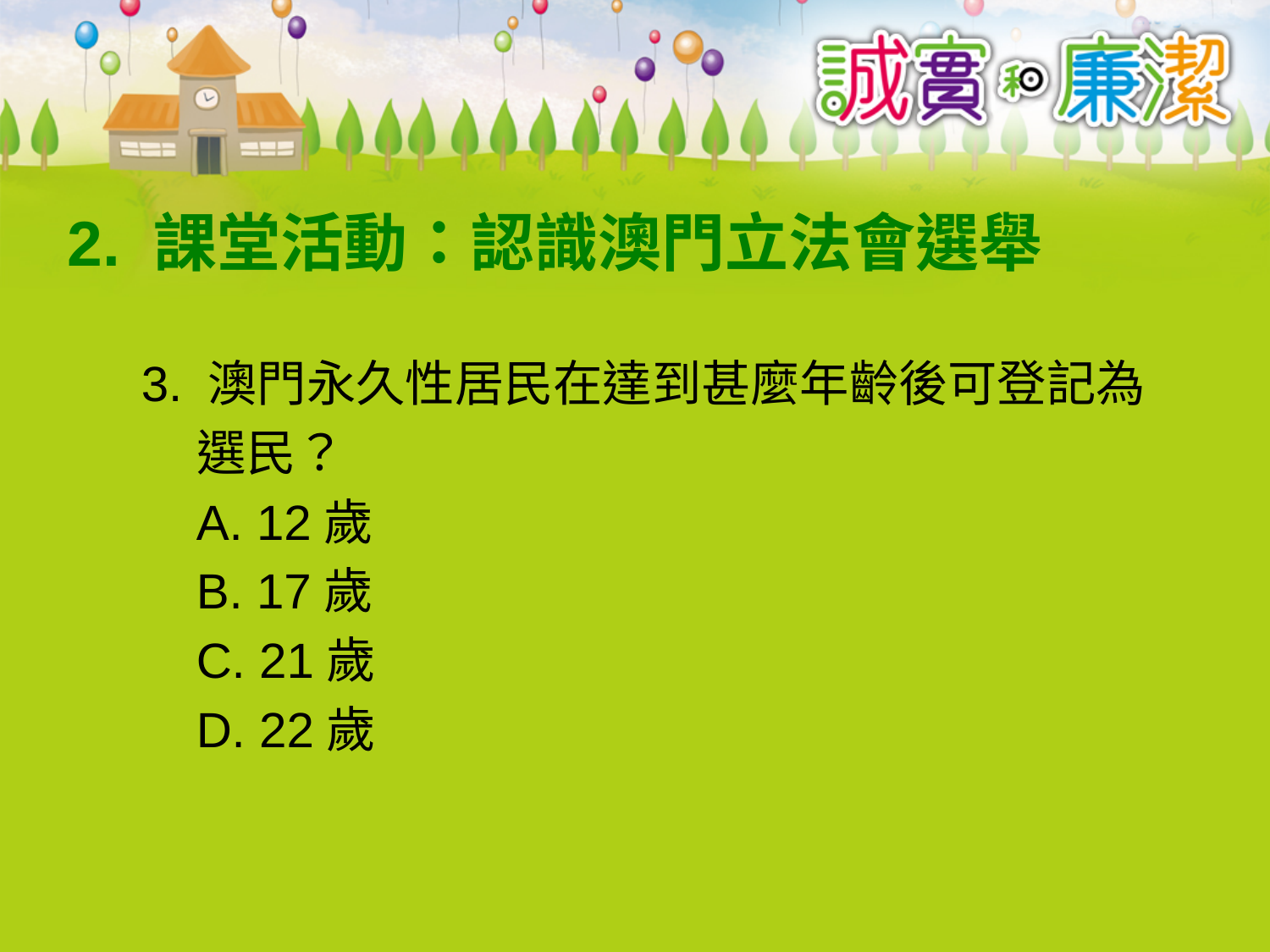

# 2. 課堂活動：認識澳門立法會選舉
3. 澳門永久性居民在達到甚麼年齡後可登記為
    選民？
    A. 12歲
    B. 17歲
    C. 21歲
    D. 22歲